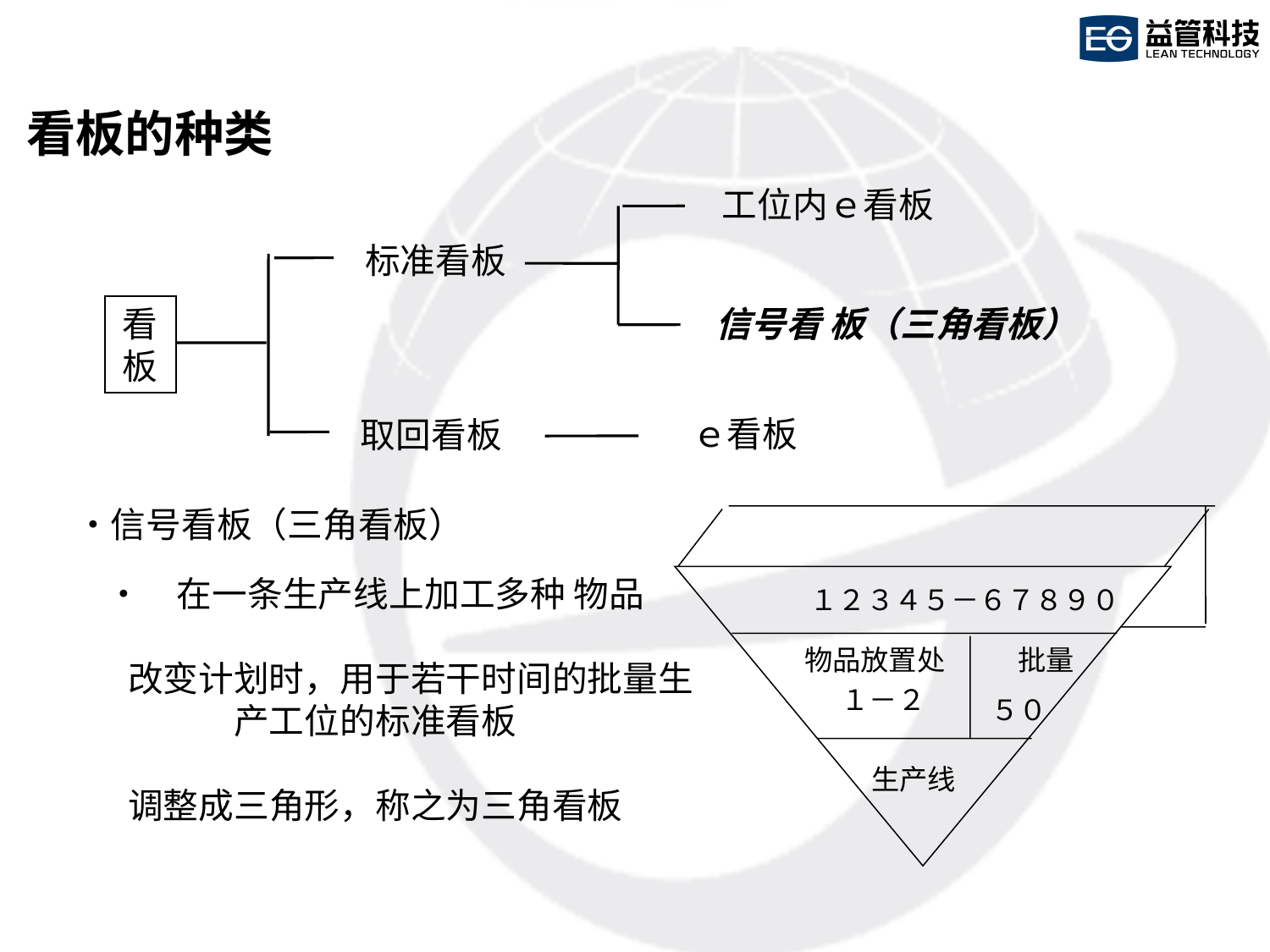

看板的种类
工位内ｅ看板

标准看板

看板
信号看 板（三角看板）

ｅ看板
取回看板
・信号看板（三角看板）

１２３４５－６７８９０
物品放置处

批量
１－２
５０
生产线
・　在一条生产线上加工多种 物品

　　改变计划时，用于若干时间的批量生产工位的标准看板

调整成三角形，称之为三角看板